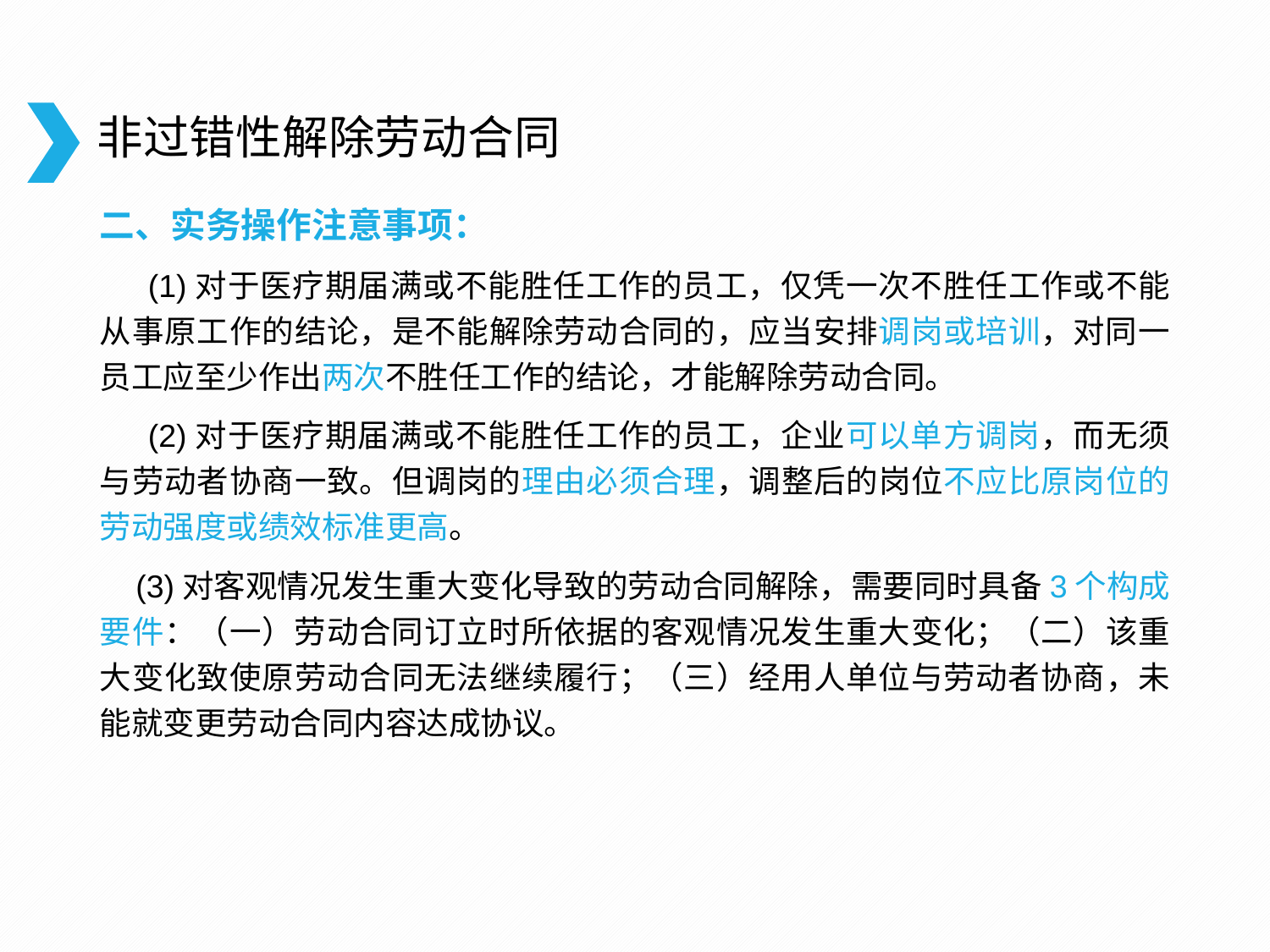

# 非过错性解除劳动合同
二、实务操作注意事项：
     (1)对于医疗期届满或不能胜任工作的员工，仅凭一次不胜任工作或不能从事原工作的结论，是不能解除劳动合同的，应当安排调岗或培训，对同一员工应至少作出两次不胜任工作的结论，才能解除劳动合同。
     (2)对于医疗期届满或不能胜任工作的员工，企业可以单方调岗，而无须与劳动者协商一致。但调岗的理由必须合理，调整后的岗位不应比原岗位的劳动强度或绩效标准更高。
    (3)对客观情况发生重大变化导致的劳动合同解除，需要同时具备3个构成要件：（一）劳动合同订立时所依据的客观情况发生重大变化；（二）该重大变化致使原劳动合同无法继续履行；（三）经用人单位与劳动者协商，未能就变更劳动合同内容达成协议。
32